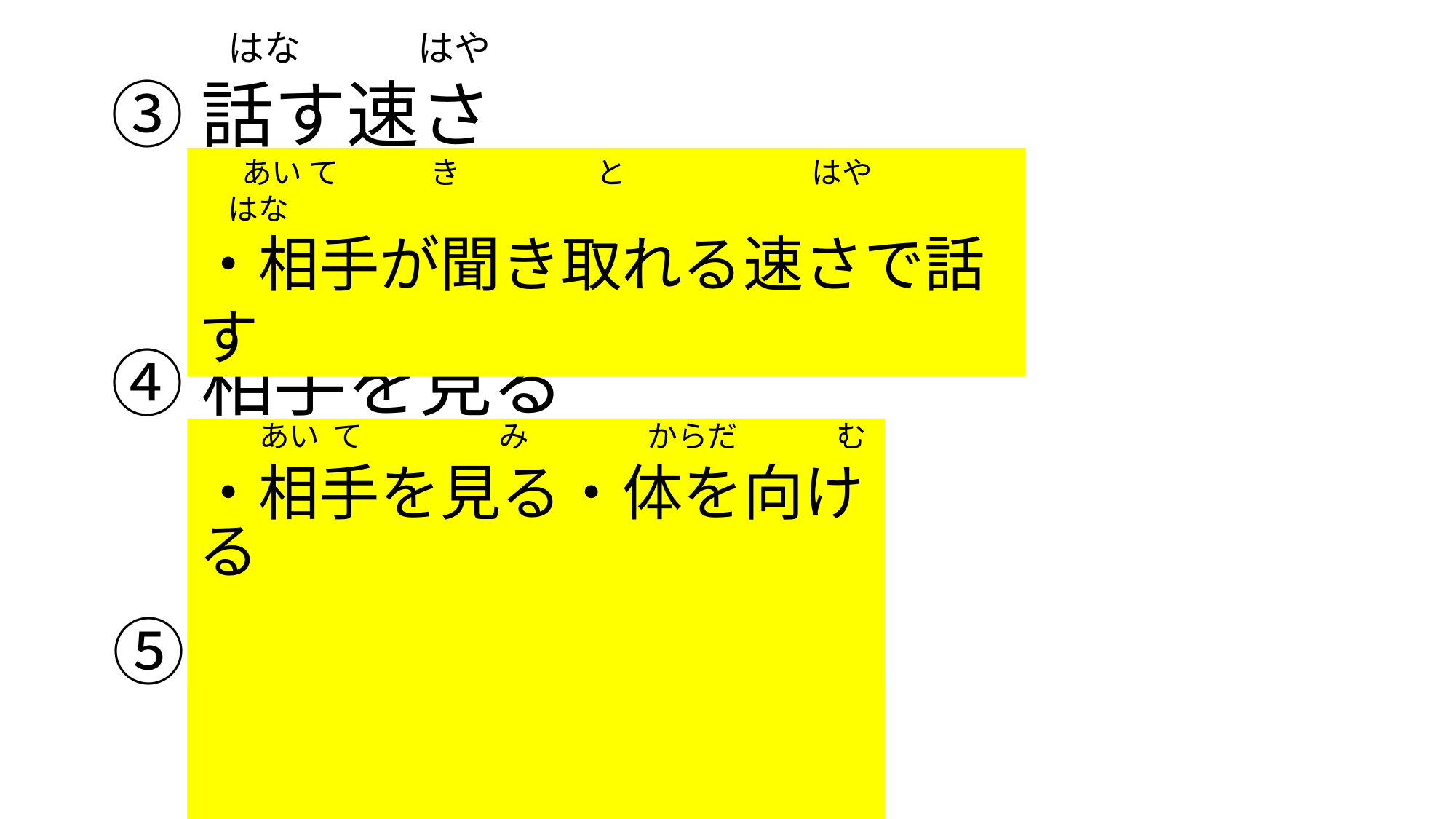

はな　　 　はや
③話す速さ
　  あい て　         き　  　　　と　　 　　　    はや　　　   　　はな
・相手が聞き取れる速さで話す
　　　　あい て  　　　　み
④相手を見る
　　あい  て　　  　　み   　　　 からだ　 　　む
・相手を見る・体を向ける
　　　　あい て 　　　　　あ
⑤相手に合わせる
　　あい て　　　  　わ　     　　　　　　　　　　　　　はな
相手に分かるように話す